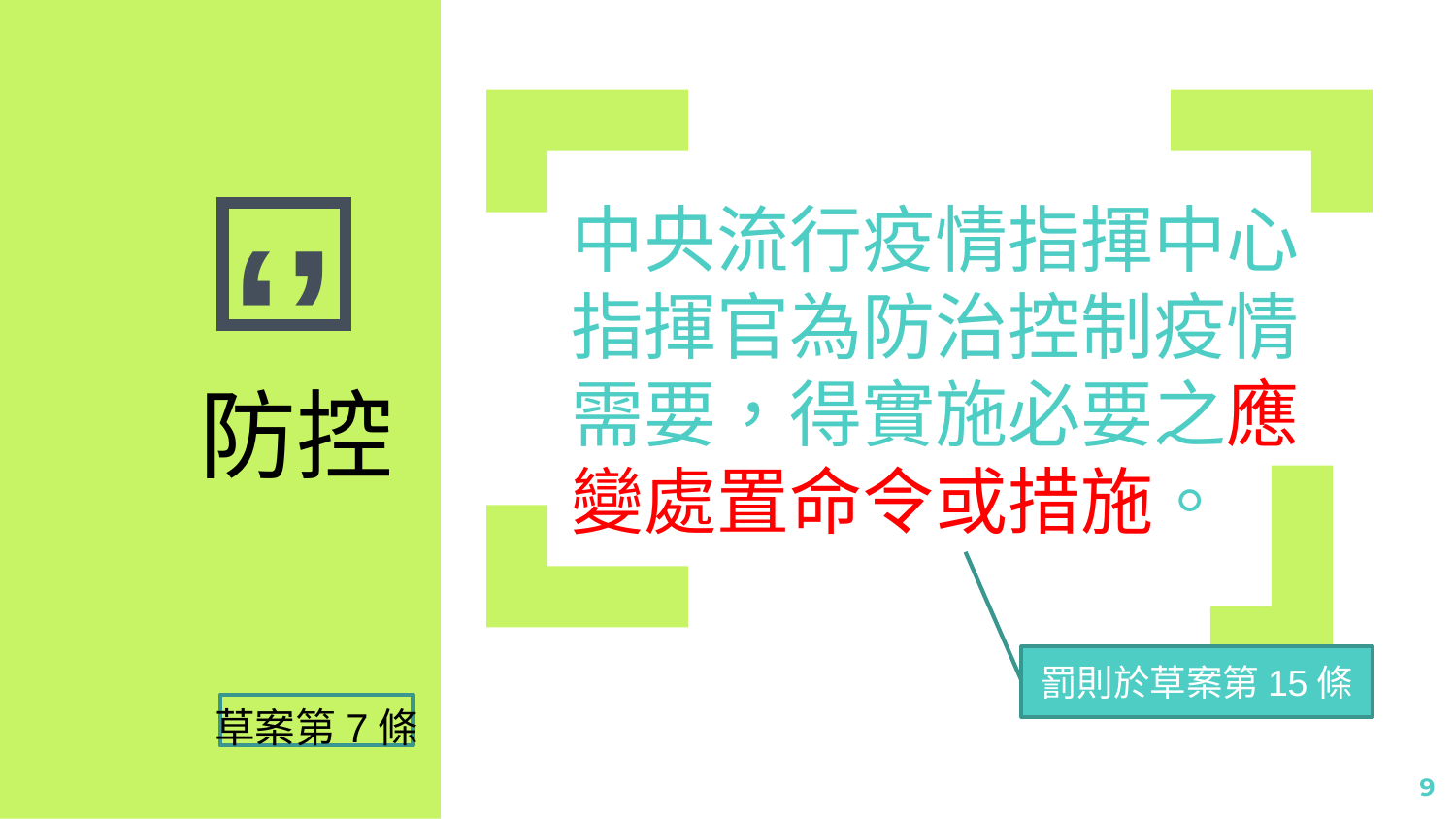

中央流行疫情指揮中心指揮官為防治控制疫情需要，得實施必要之應變處置命令或措施。
防控
罰則於草案第15條
草案第7條

9